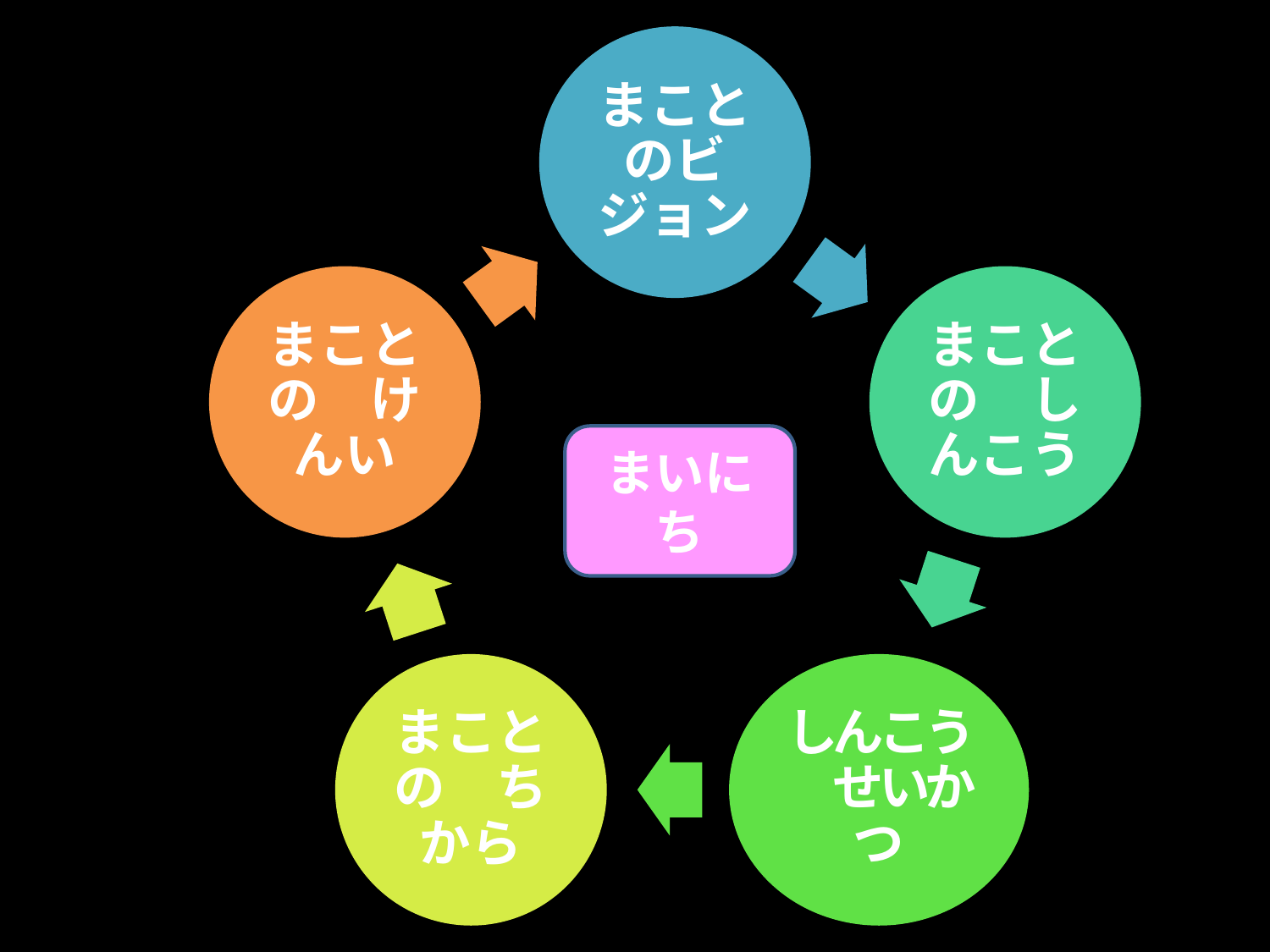

まことのビジョン

まことの　しんこう

しんこう　せいかつ

まことの　ちから

まことの　けんい

まいにち